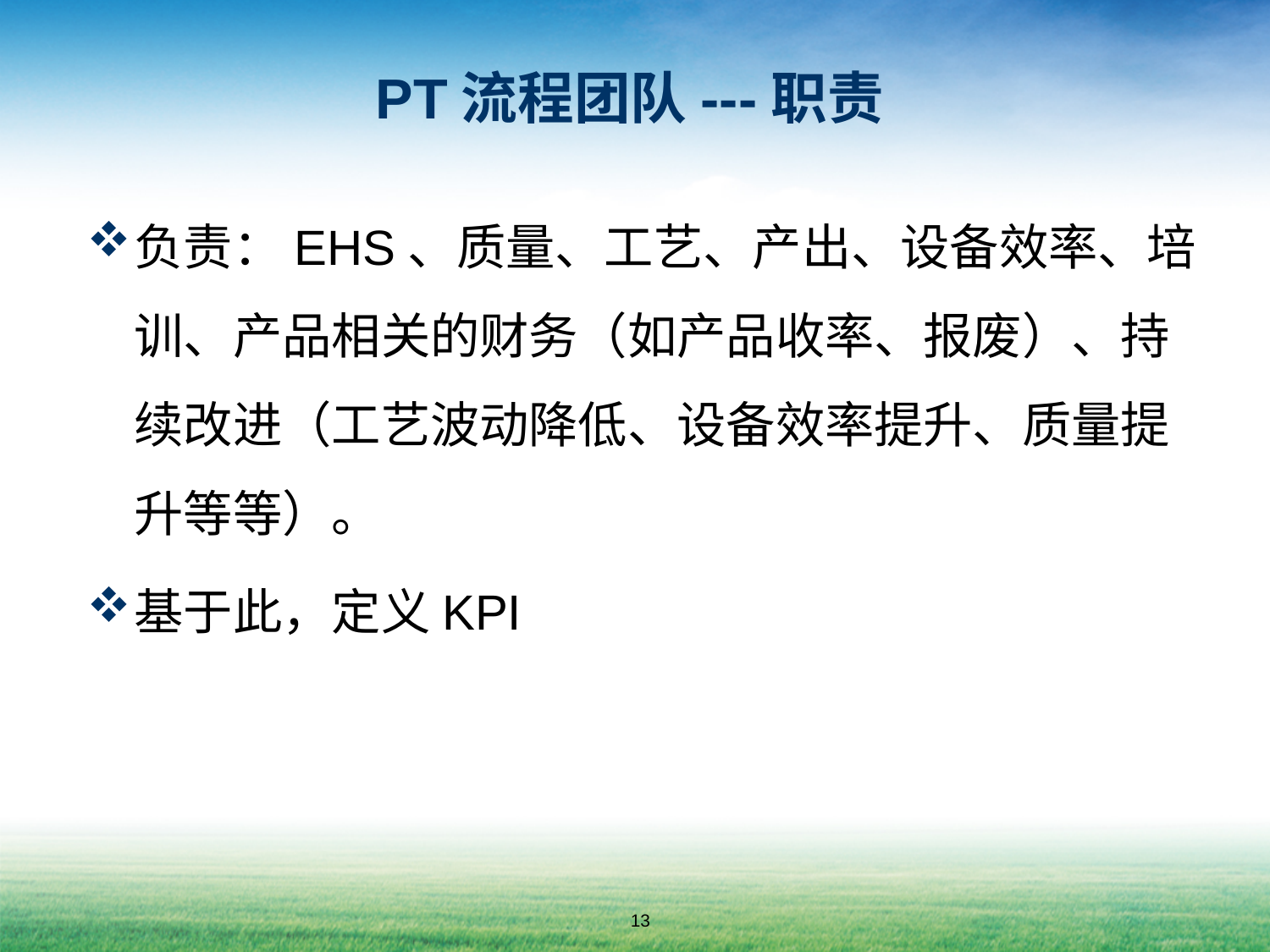

# PT流程团队---职责
负责：EHS、质量、工艺、产出、设备效率、培训、产品相关的财务（如产品收率、报废）、持续改进（工艺波动降低、设备效率提升、质量提升等等）。
基于此，定义KPI
13